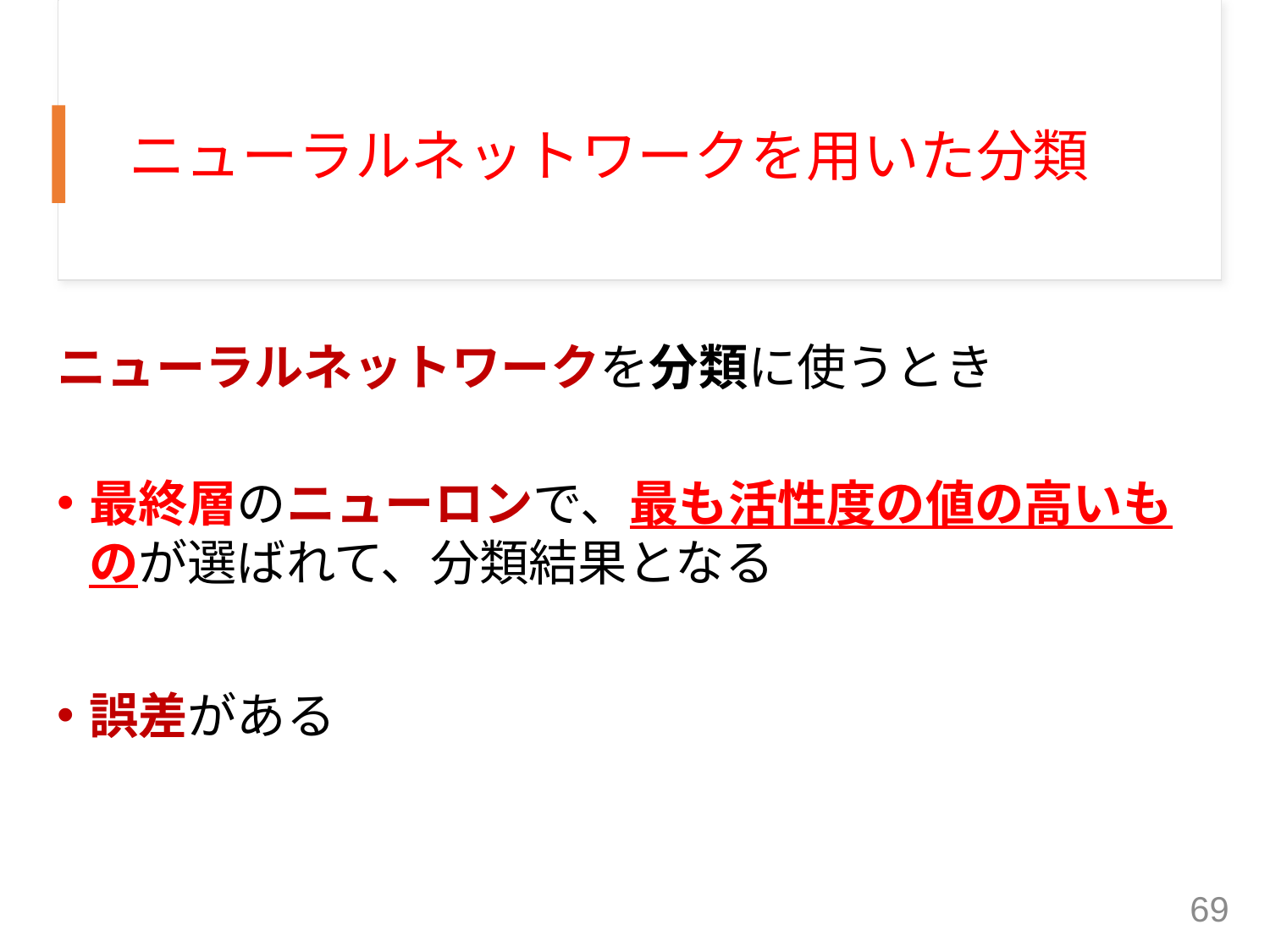

# ニューラルネットワークを用いた分類

ニューラルネットワークを分類に使うとき

最終層のニューロンで、最も活性度の値の高いものが選ばれて、分類結果となる

誤差がある

69